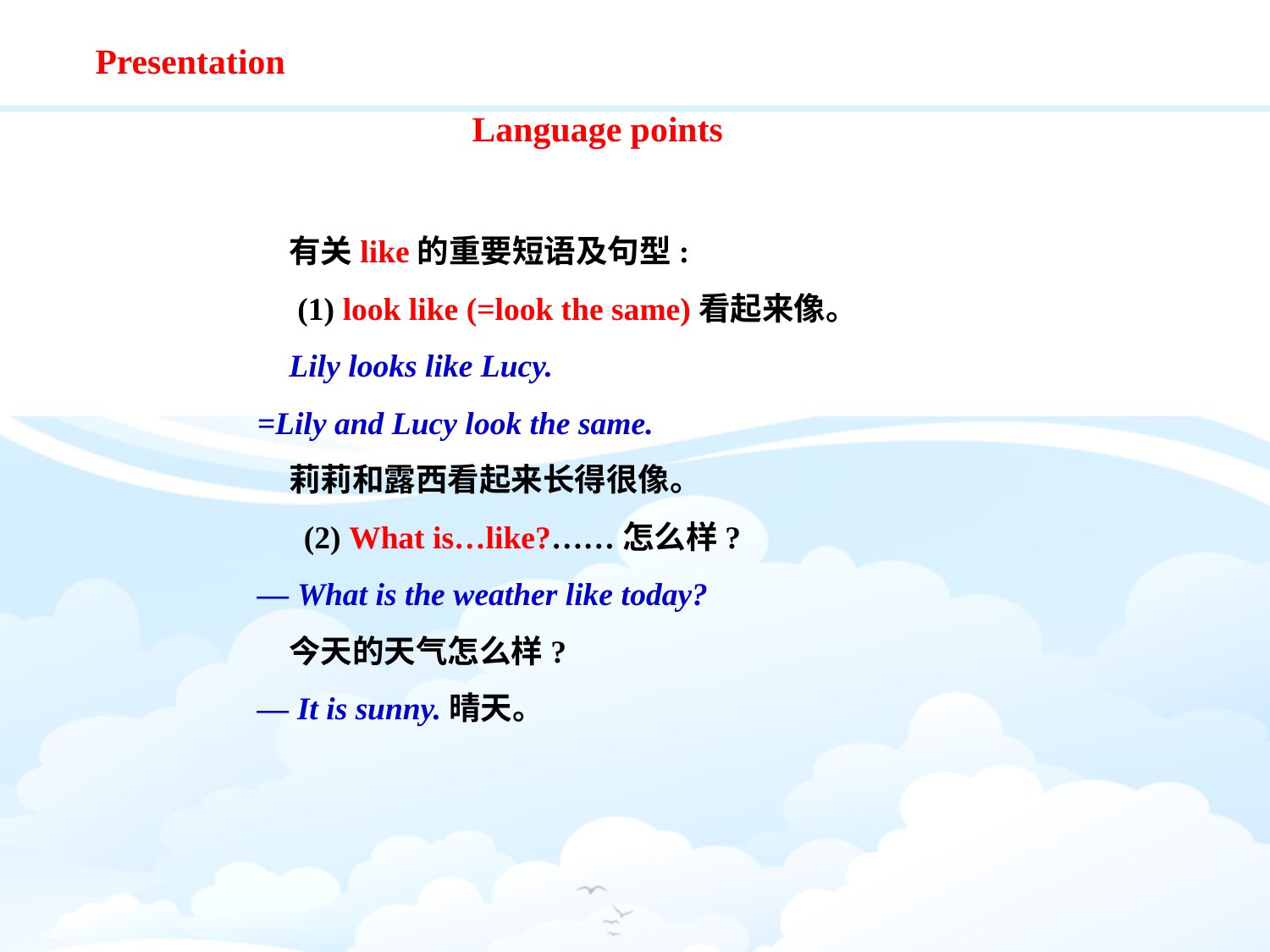

Presentation
Language points
有关like的重要短语及句型:
     (1) look like (=look the same)看起来像。
Lily looks like Lucy.
=Lily and Lucy look the same.
莉莉和露西看起来长得很像。
　 (2) What is…like?……怎么样?
— What is the weather like today?
今天的天气怎么样?
— It is sunny.晴天。